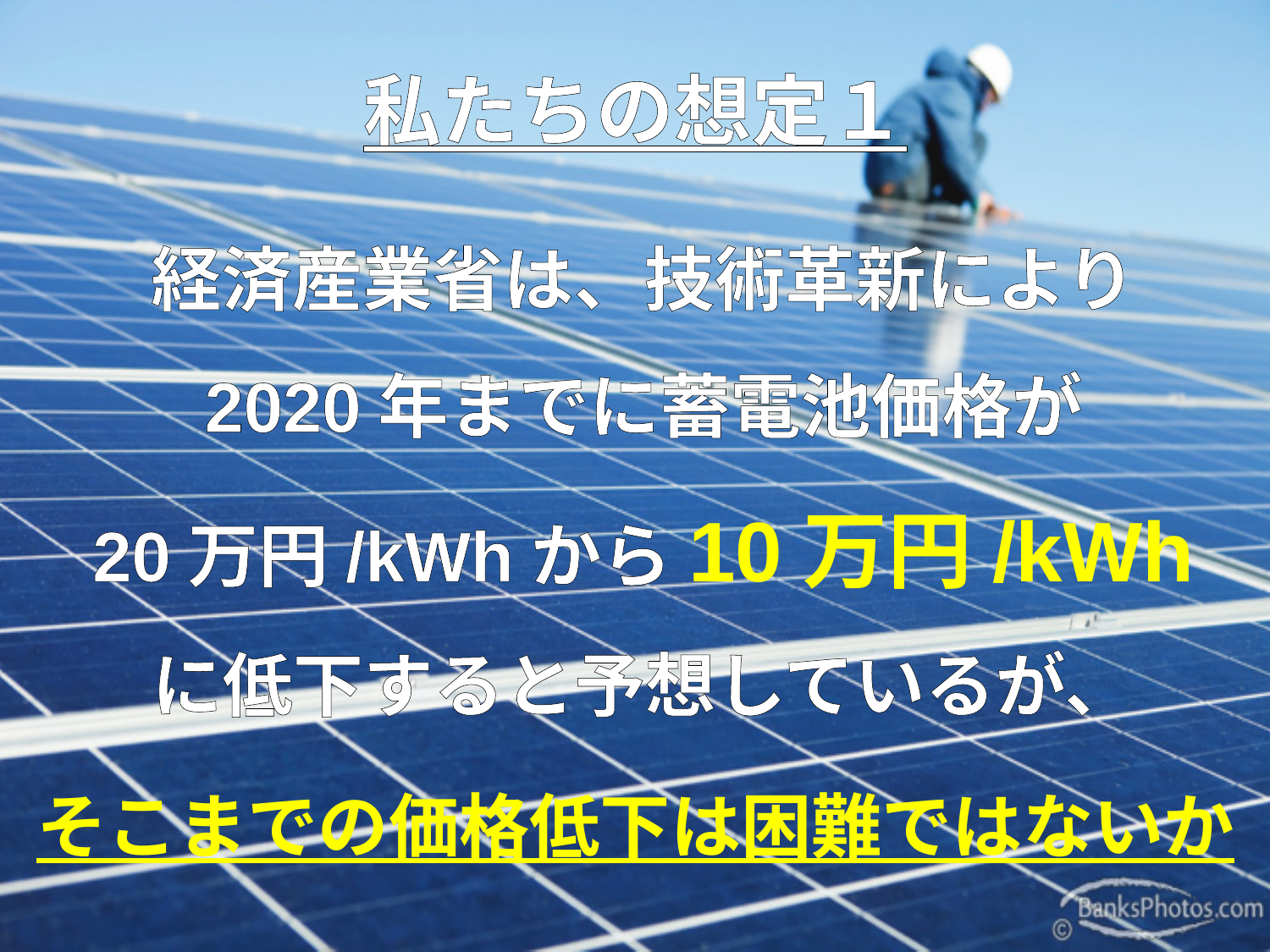

私たちの想定１
経済産業省は、技術革新により
2020年までに蓄電池価格が
20万円/kWhから10万円/kWh
に低下すると予想しているが、
そこまでの価格低下は困難ではないか